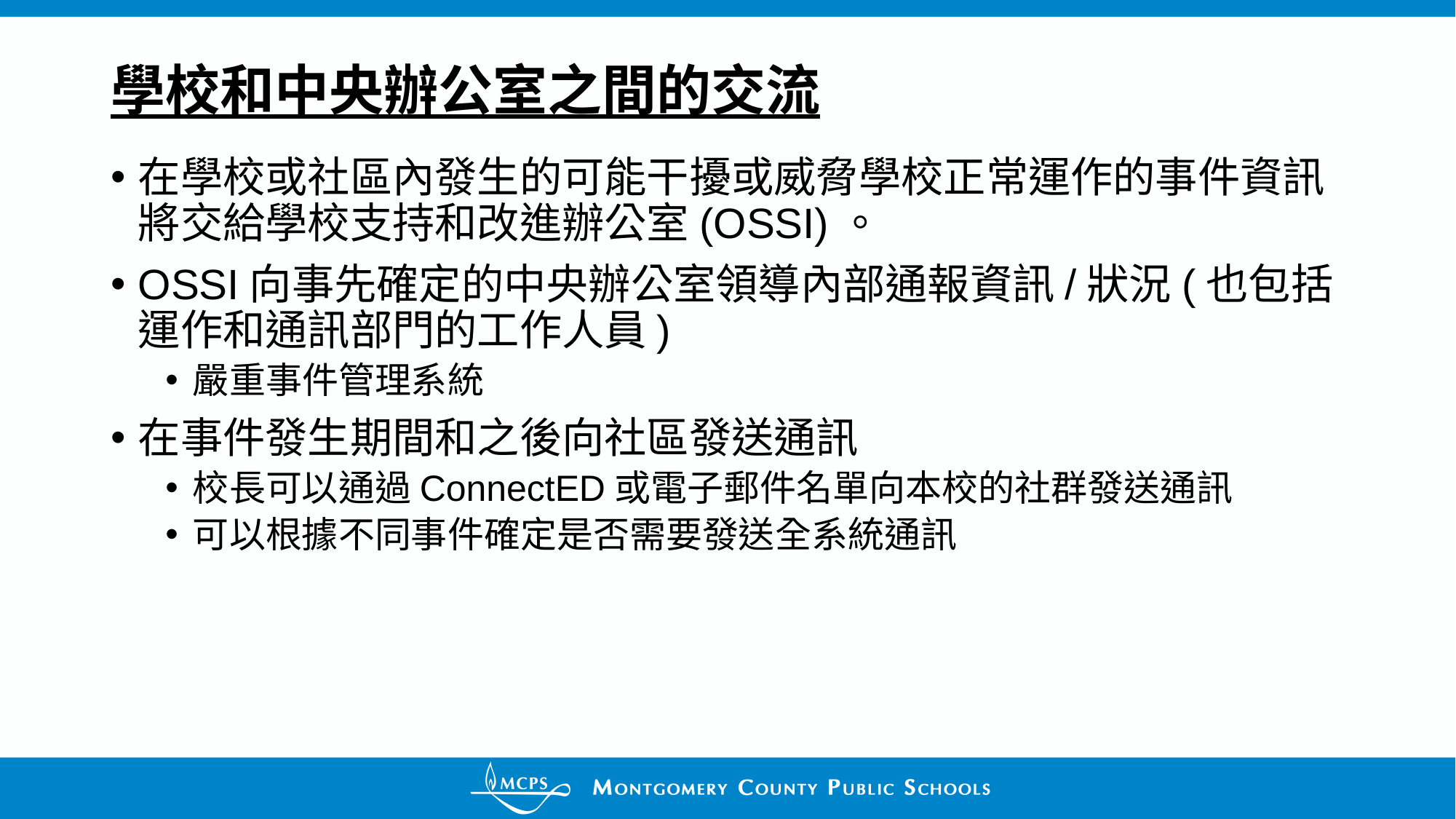

# 學校和中央辦公室之間的交流
在學校或社區內發生的可能干擾或威脅學校正常運作的事件資訊將交給學校支持和改進辦公室(OSSI)。
OSSI向事先確定的中央辦公室領導內部通報資訊/狀況(也包括運作和通訊部門的工作人員)
嚴重事件管理系統
在事件發生期間和之後向社區發送通訊
校長可以通過ConnectED或電子郵件名單向本校的社群發送通訊
可以根據不同事件確定是否需要發送全系統通訊